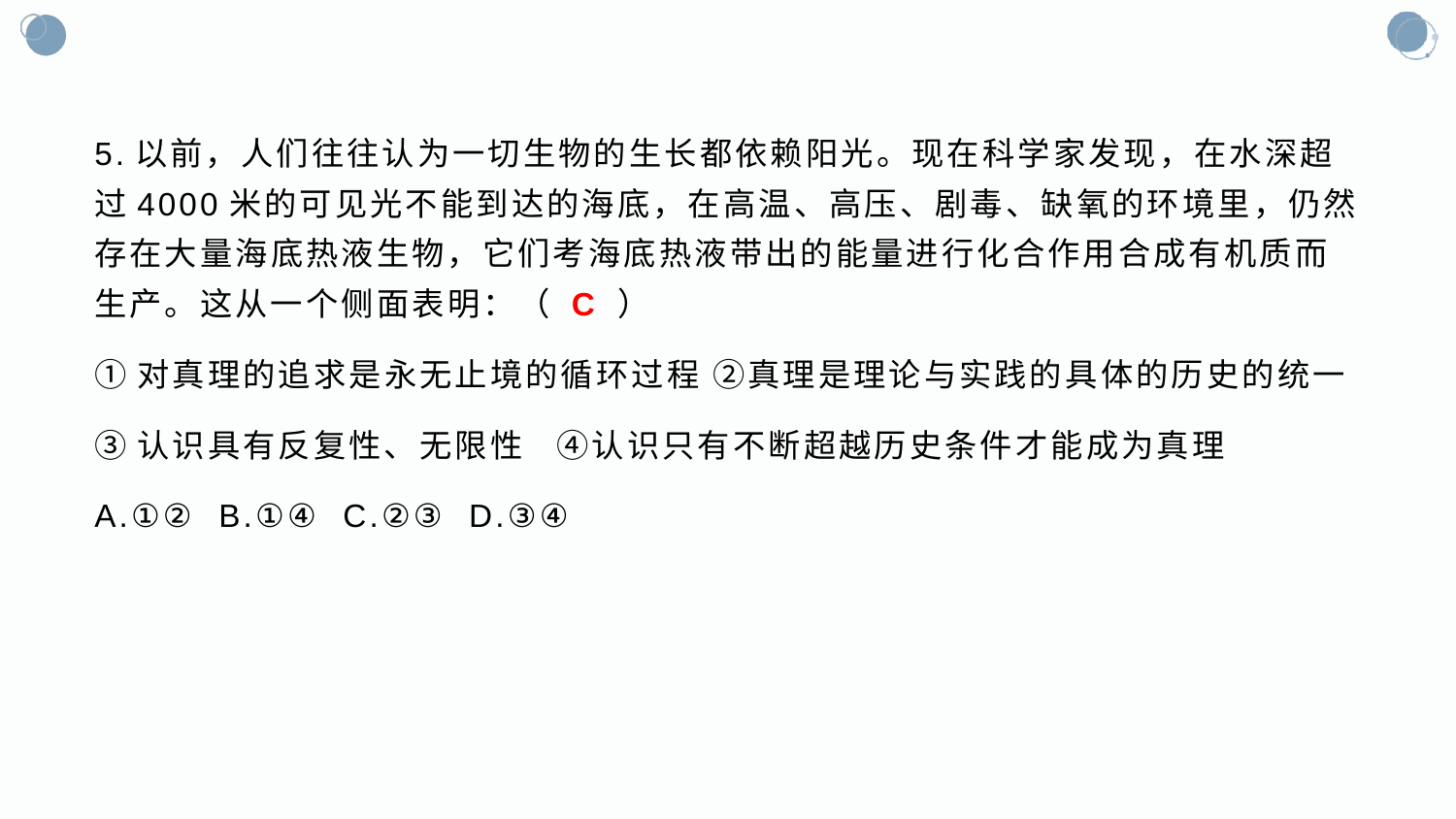

#
5.以前，人们往往认为一切生物的生长都依赖阳光。现在科学家发现，在水深超过4000米的可见光不能到达的海底，在高温、高压、剧毒、缺氧的环境里，仍然存在大量海底热液生物，它们考海底热液带出的能量进行化合作用合成有机质而生产。这从一个侧面表明：（ C ）
①对真理的追求是永无止境的循环过程 ②真理是理论与实践的具体的历史的统一
③认识具有反复性、无限性   ④认识只有不断超越历史条件才能成为真理
A.①②  B.①④  C.②③  D.③④